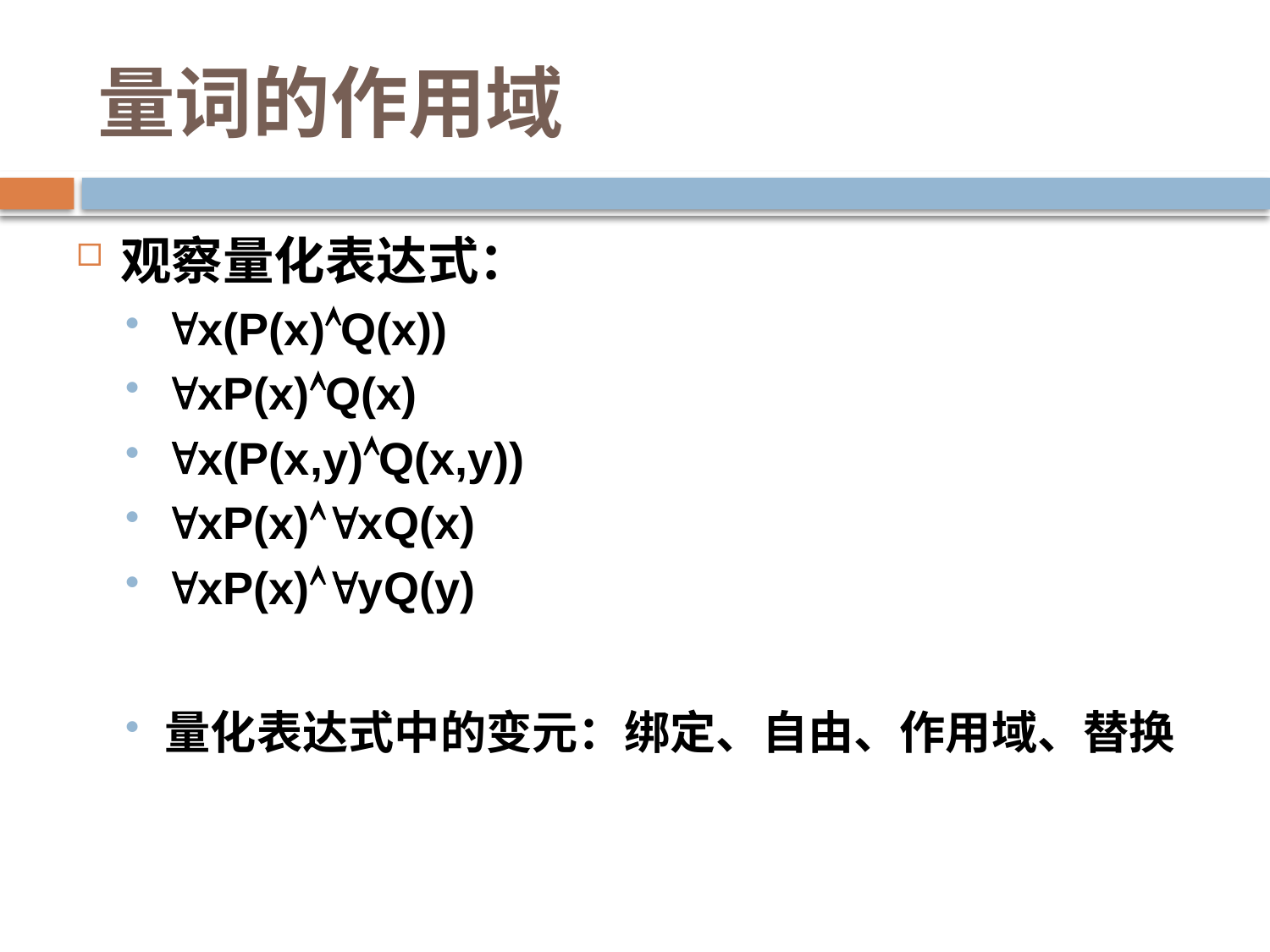

# 量词的作用域
观察量化表达式：
∀x(P(x)∧Q(x))
∀xP(x)∧Q(x)
∀x(P(x,y)∧Q(x,y))
∀xP(x)∧∀xQ(x)
∀xP(x)∧∀yQ(y)

量化表达式中的变元：绑定、自由、作用域、替换